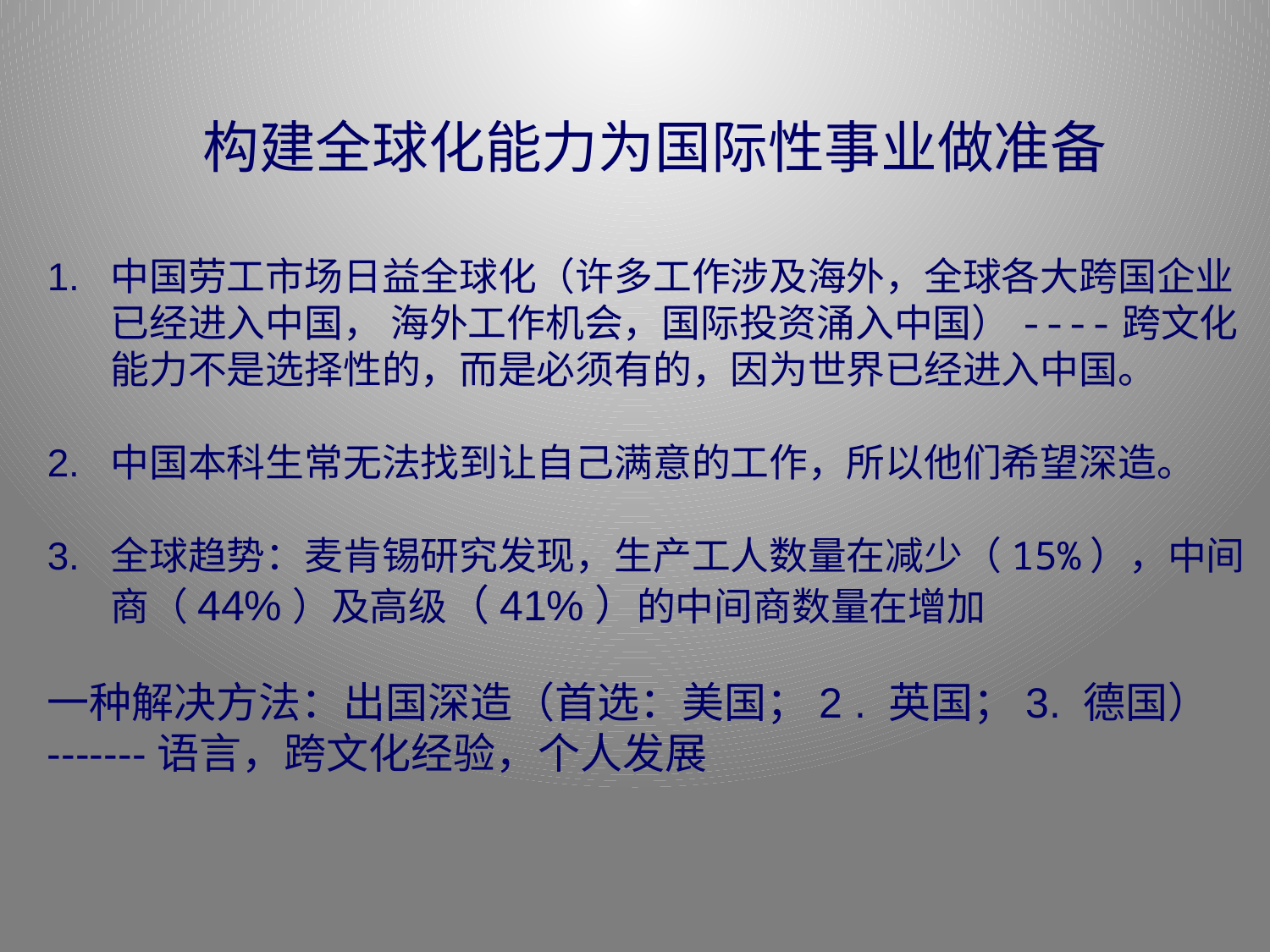

构建全球化能力为国际性事业做准备
中国劳工市场日益全球化（许多工作涉及海外，全球各大跨国企业已经进入中国， 海外工作机会，国际投资涌入中国）----跨文化能力不是选择性的，而是必须有的，因为世界已经进入中国。
中国本科生常无法找到让自己满意的工作，所以他们希望深造。
全球趋势：麦肯锡研究发现，生产工人数量在减少（15%），中间商（44%）及高级（41%）的中间商数量在增加
一种解决方法：出国深造（首选：美国；2 . 英国；3. 德国）
-------语言，跨文化经验，个人发展